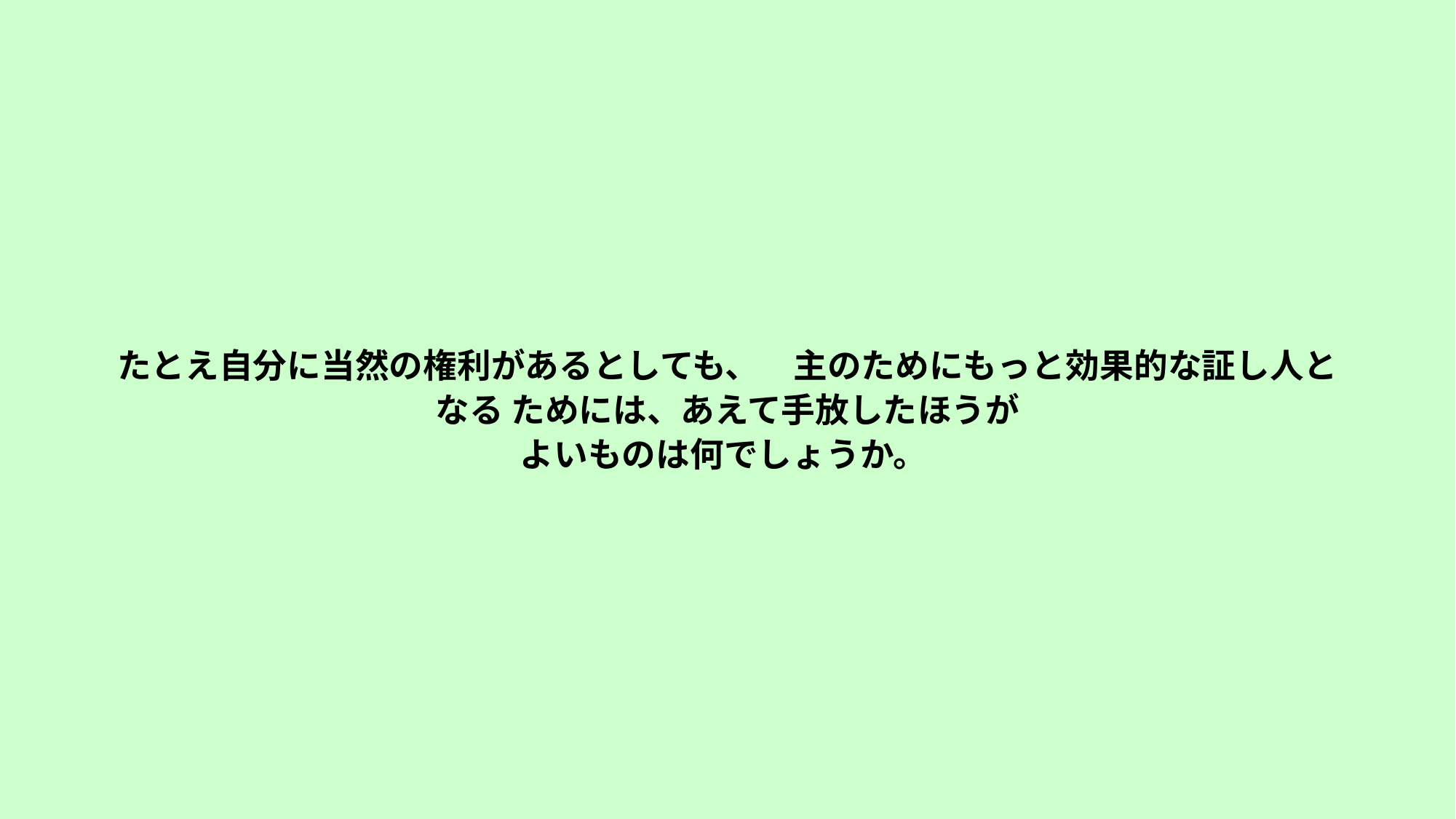

# たとえ自分に当然の権利があるとしても、　主のためにもっと効果的な証し人と なる ためには、あえて手放したほうが よいものは何でしょうか。